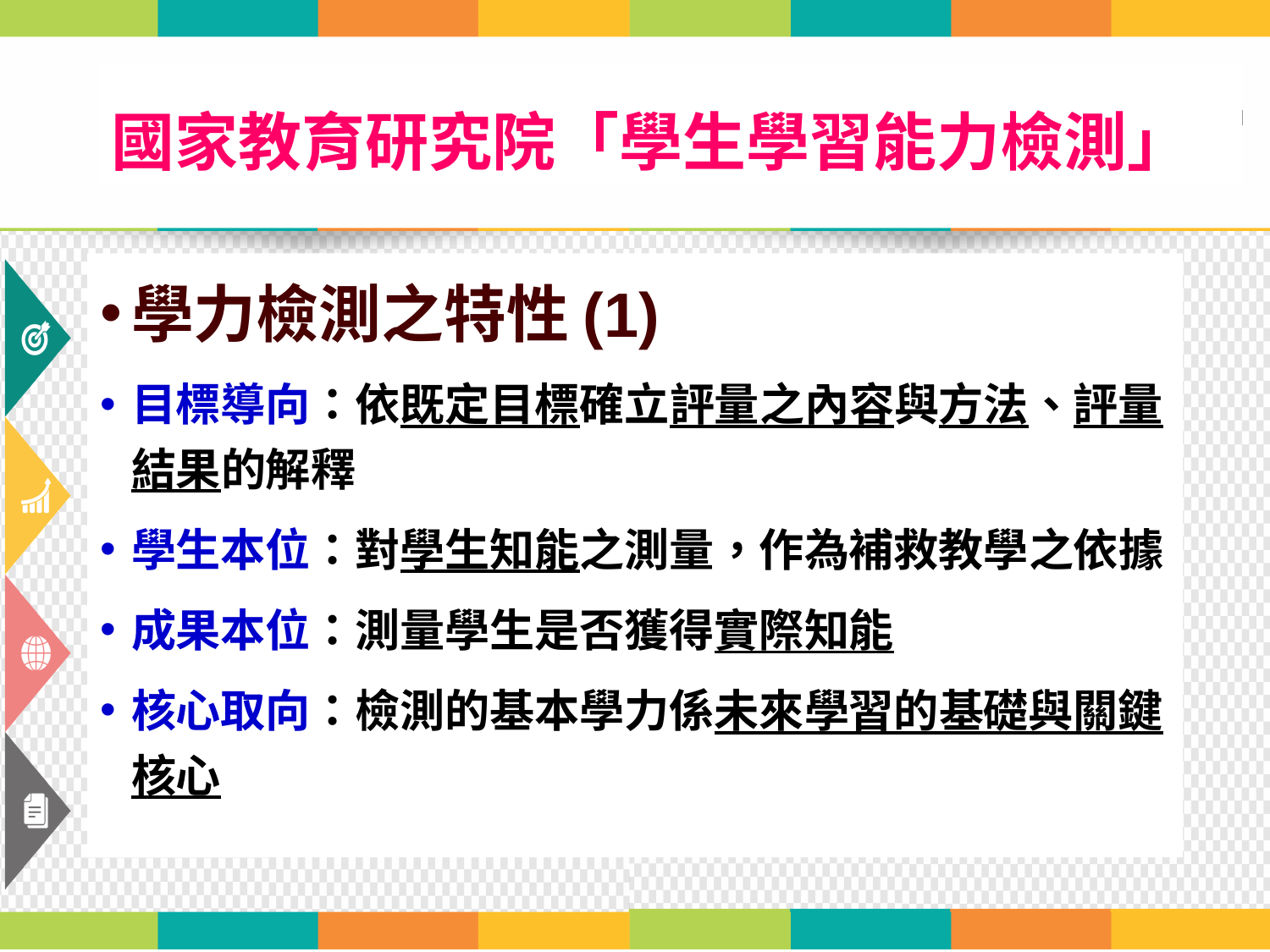

國家教育研究院「學生學習能力檢測」
學力檢測之特性(1)
目標導向：依既定目標確立評量之內容與方法、評量結果的解釋
學生本位：對學生知能之測量，作為補救教學之依據
成果本位：測量學生是否獲得實際知能
核心取向：檢測的基本學力係未來學習的基礎與關鍵核心